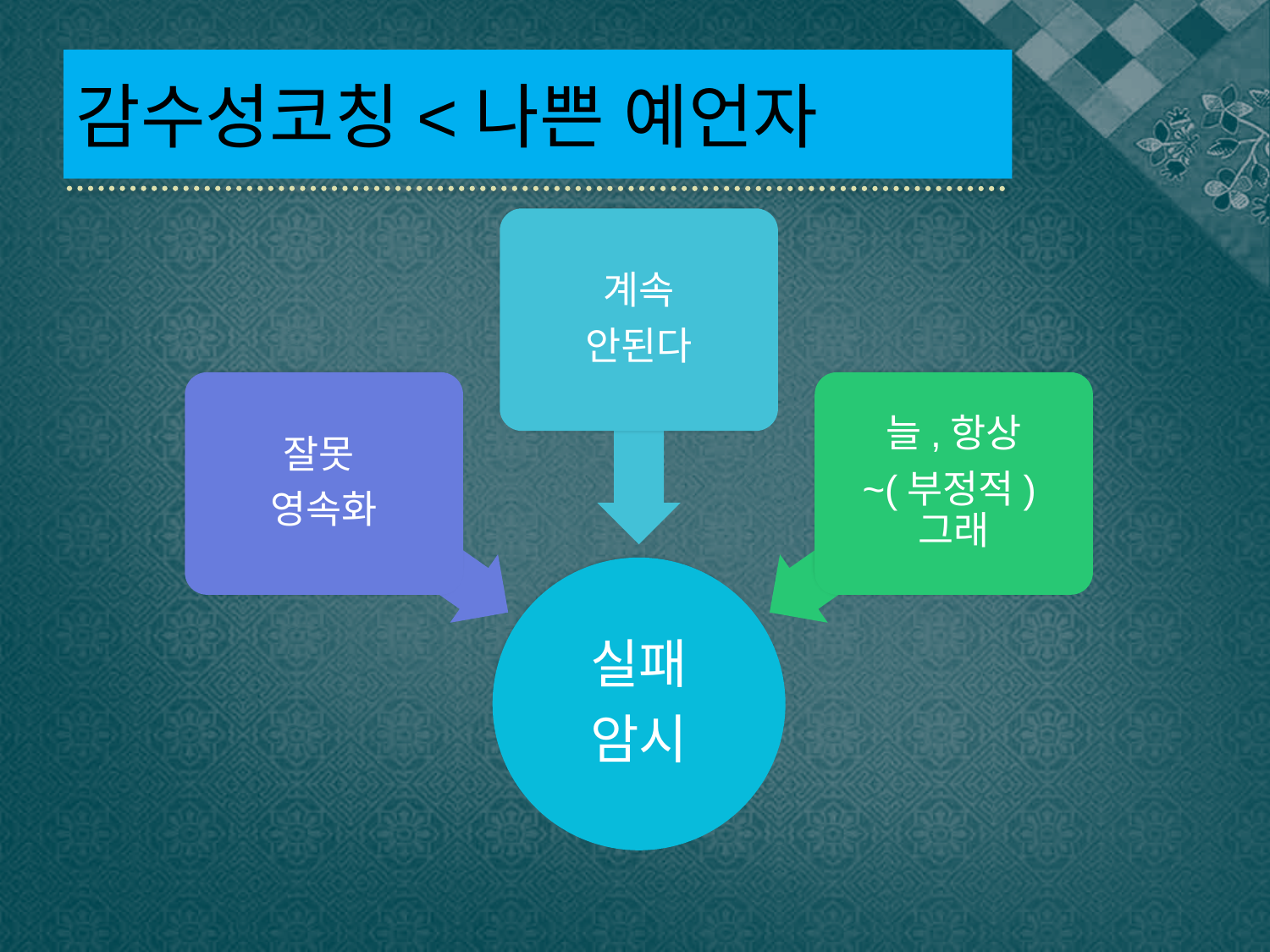

# 감수성코칭<나쁜 예언자
실패
암시
잘못
영속화
계속
안된다
늘,항상
~(부정적)그래